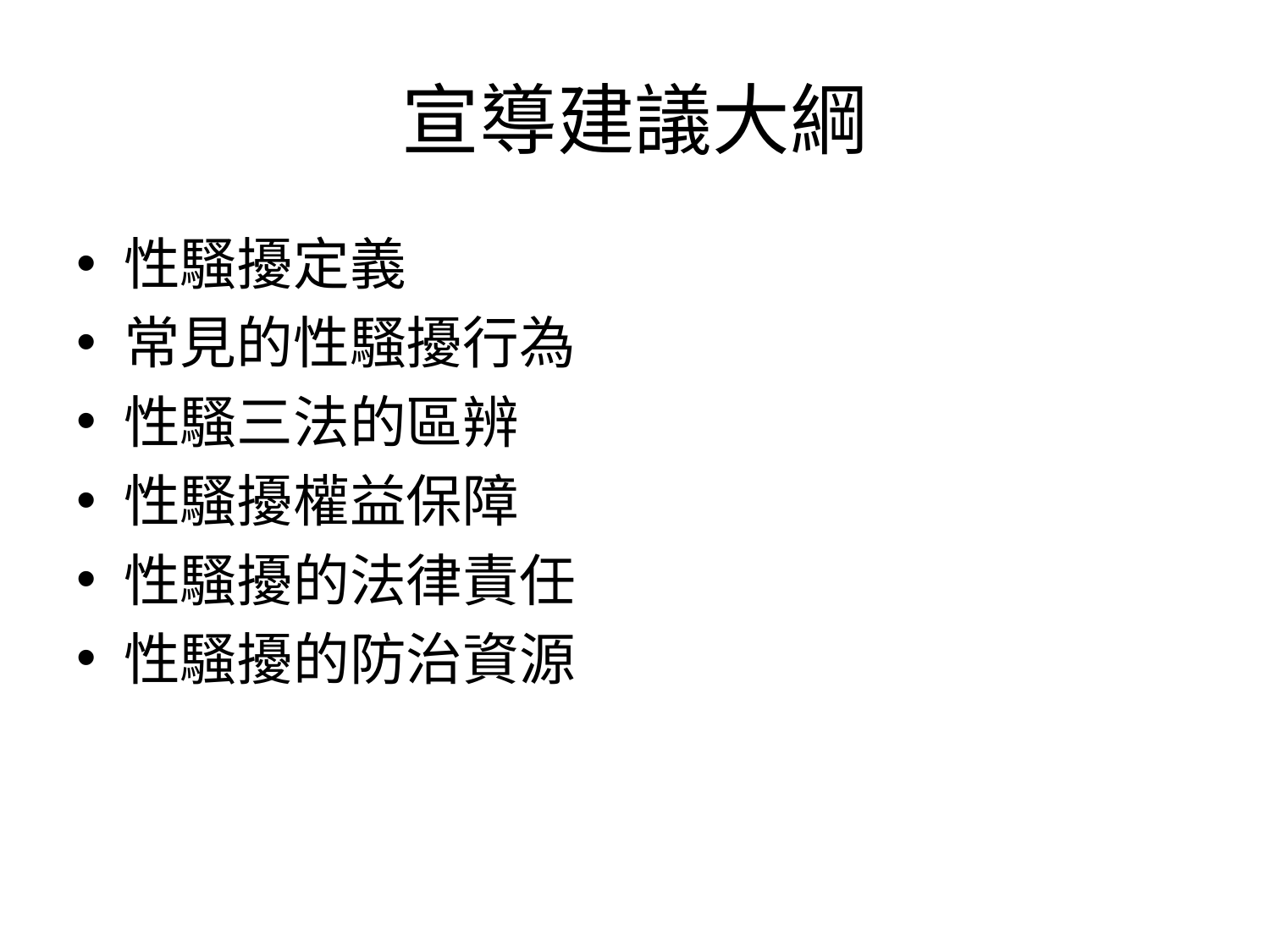

# 宣導建議大綱
性騷擾定義
常見的性騷擾行為
性騷三法的區辨
性騷擾權益保障
性騷擾的法律責任
性騷擾的防治資源